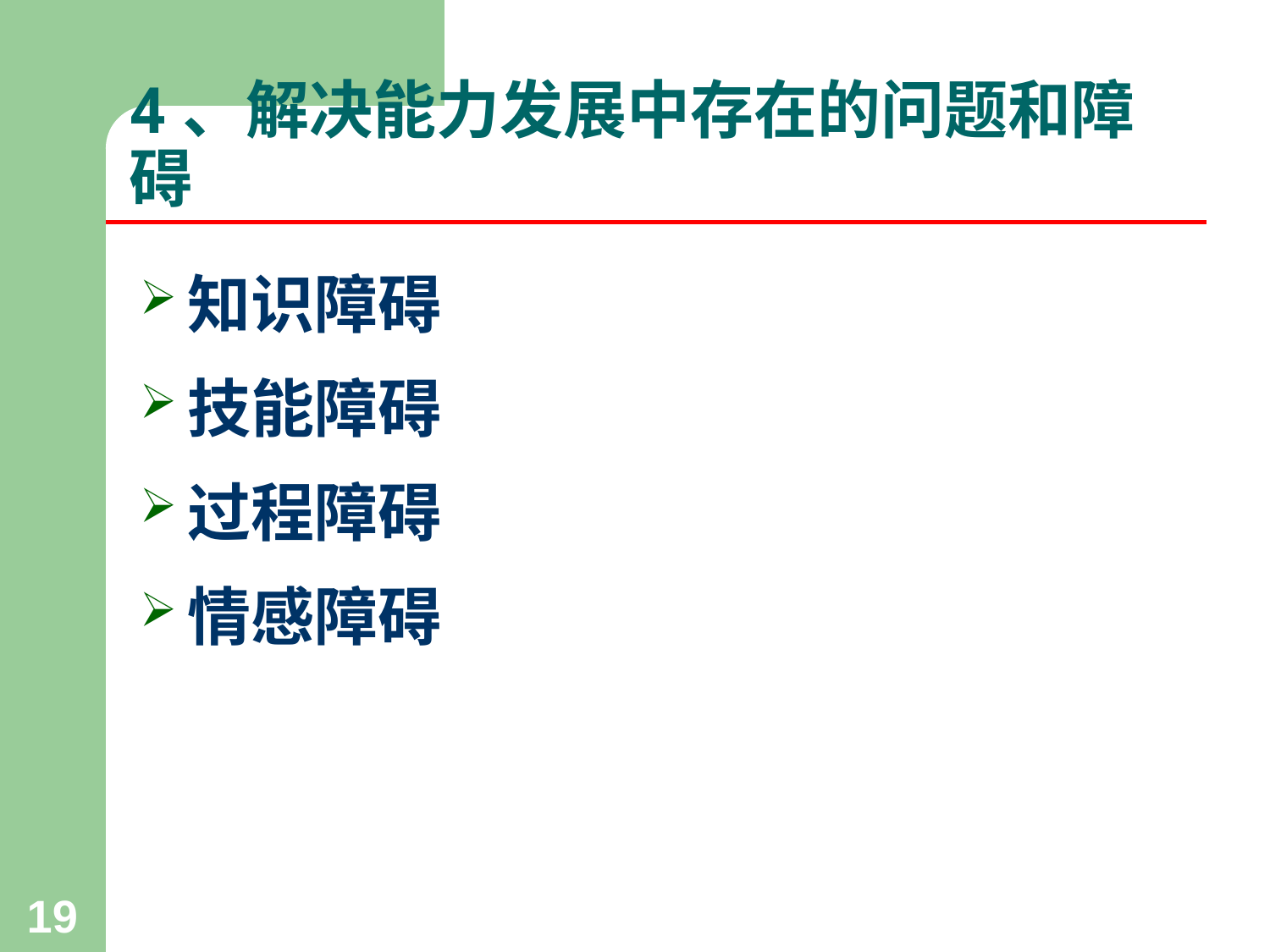

4、解决能力发展中存在的问题和障碍
知识障碍
技能障碍
过程障碍
情感障碍
# 19